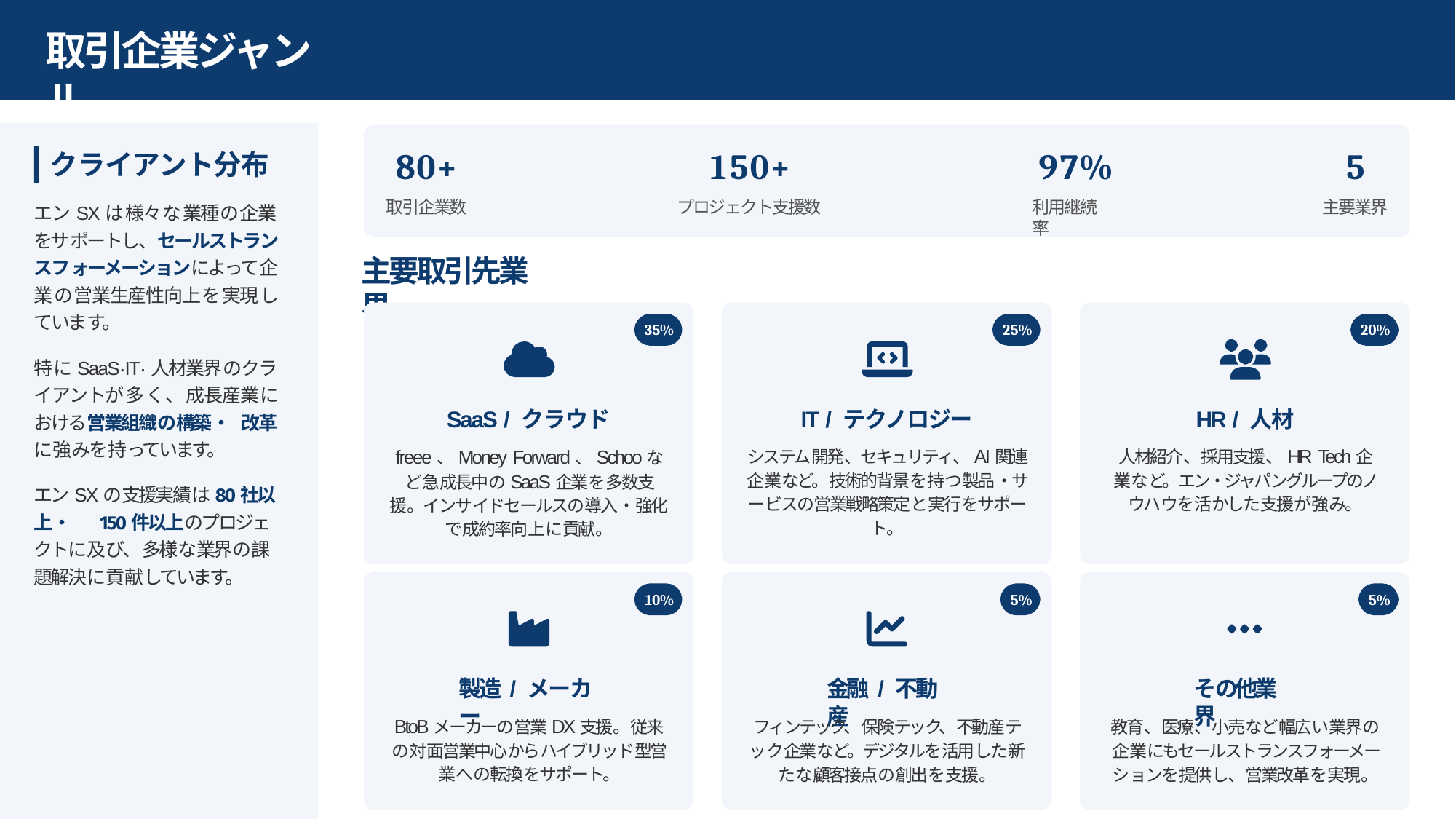

# 取引企業ジャンル

クライアント分布
エンSXは様々な業種の企業をサポートし、セールストランスフォーメーションによって企業の営業生産性向上を実現しています。
特にSaaS‧IT‧人材業界のクライアントが多く 、成長産業における営業組織の構築‧改革に強みを持っています。
エンSXの支援実績は80社以上‧ 150件以上のプロジェクトに及び、多様な業界の課題解決に貢献しています。
80+
取引企業数
150+
プロジェクト支援数
97%
利用継続率
5
主要業界

主要取引先業界

35%
25%
20%
SaaS / クラウド
freee、Money Forward、Schooなど急成長中のSaaS企業を多数支援。インサイドセールスの導入‧強化で成約率向上に貢献。
IT / テクノロジー
システム開発、セキュリティ、AI関連企業など。技術的背景を持つ製品‧サービスの営業戦略策定と実行をサポー
ト。
HR / 人材
人材紹介、採用支援、HR Tech企業など。エン‧ジャパングループのノウハウを活かした支援が強み。

10%
5%
5%
製造 / メーカー
金融 / 不動産
そ の他業界
BtoBメーカーの営業DX支援。従来の対面営業中心から ハイブリッド型営業への転換をサポート。
フィンテック、保険テック、不動産テック企業など。デジタルを活用した新たな顧客接点の創出を支援。
教育、医療、小売など幅広い業界の企業にもセールストランスフォーメーションを提供し、営業改革を実現。